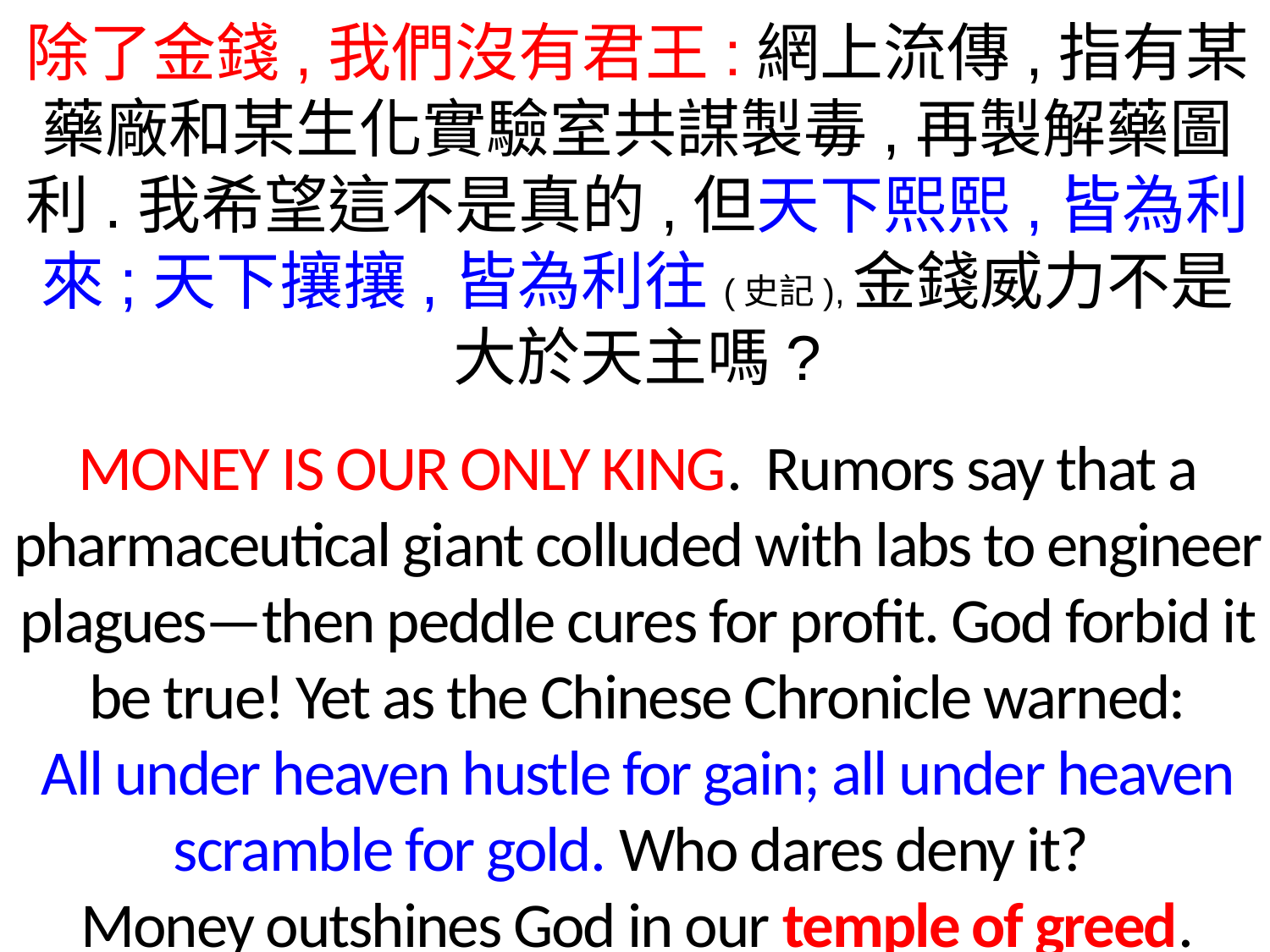

除了金錢,我們沒有君王:網上流傳,指有某藥廠和某生化實驗室共謀製毒,再製解藥圖利.我希望這不是真的,但天下熙熙,皆為利來;天下攘攘,皆為利往(史記),金錢威力不是大於天主嗎?
MONEY IS OUR ONLY KING.  Rumors say that a pharmaceutical giant colluded with labs to engineer plagues—then peddle cures for profit. God forbid it be true! Yet as the Chinese Chronicle warned:
All under heaven hustle for gain; all under heaven scramble for gold. Who dares deny it?
Money outshines God in our temple of greed.